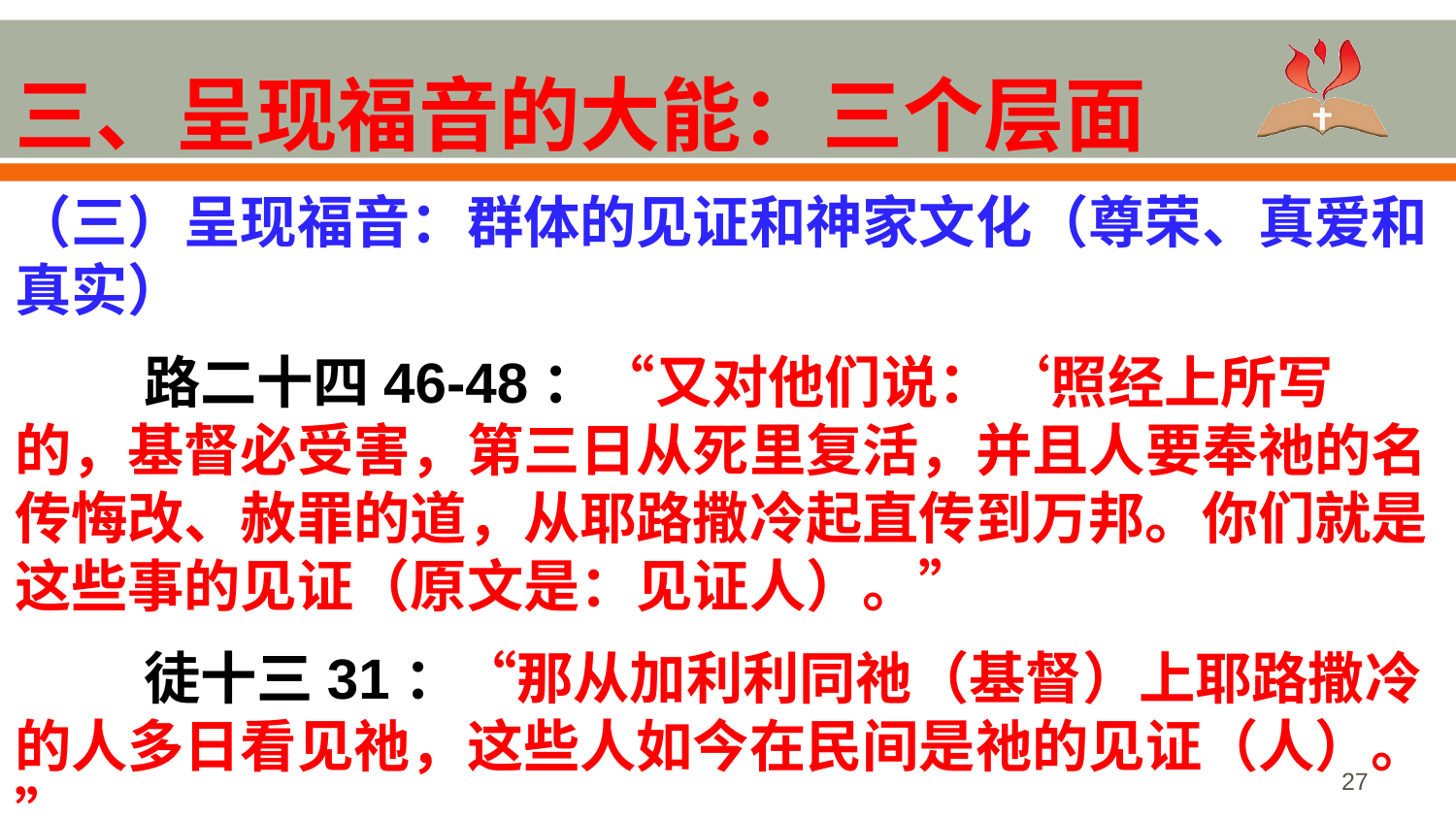

# 三、呈现福音的大能：三个层面
（三）呈现福音：群体的见证和神家文化（尊荣、真爱和真实）
         路二十四46-48：“又对他们说：‘照经上所写的，基督必受害，第三日从死里复活，并且人要奉祂的名传悔改、赦罪的道，从耶路撒冷起直传到万邦。你们就是这些事的见证（原文是：见证人）。”
         徒十三31：“那从加利利同祂（基督）上耶路撒冷的人多日看见祂，这些人如今在民间是祂的见证（人）。 ”

27